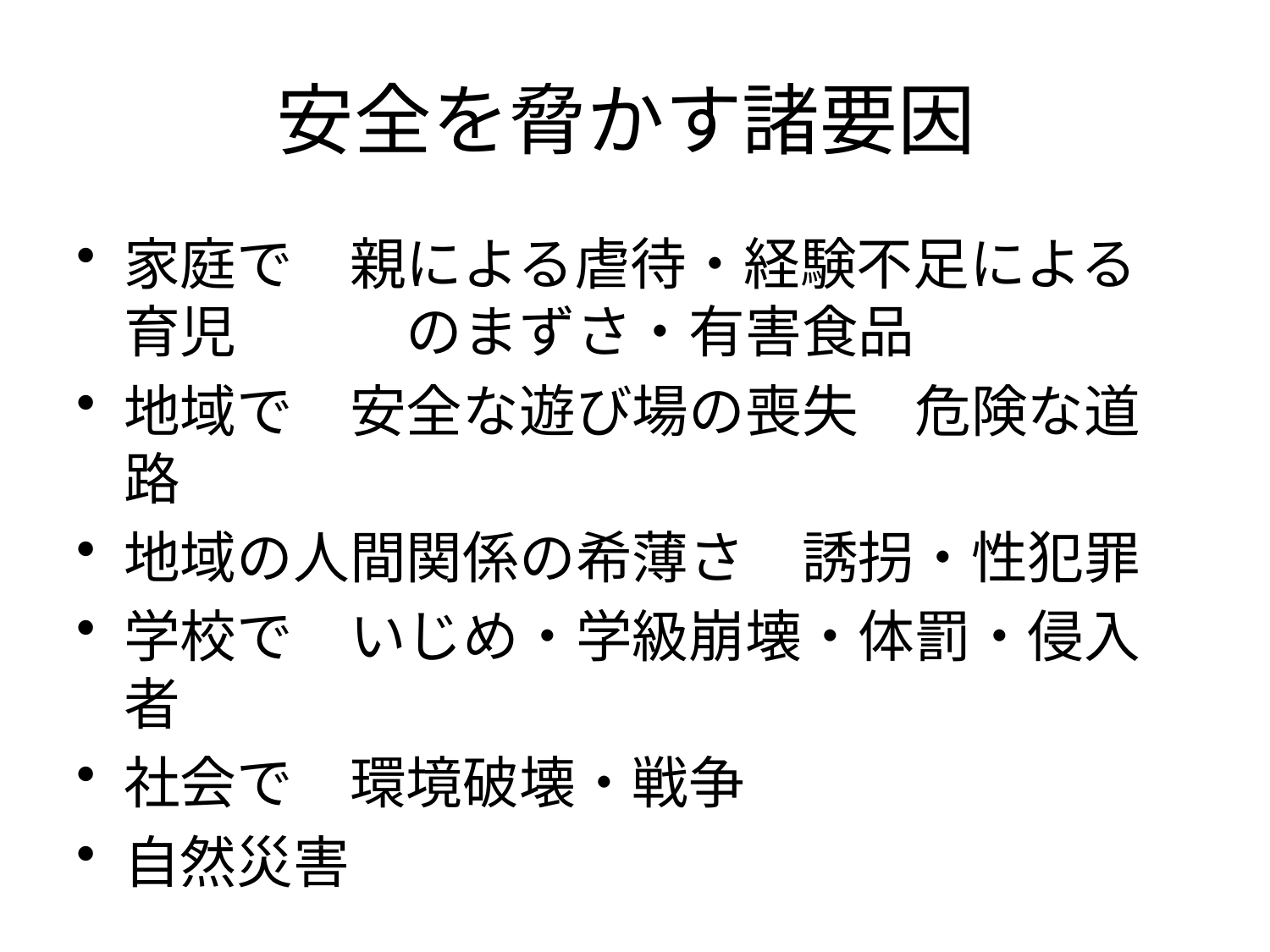

# 安全を脅かす諸要因
家庭で　親による虐待・経験不足による育児　　　のまずさ・有害食品
地域で　安全な遊び場の喪失　危険な道路
地域の人間関係の希薄さ　誘拐・性犯罪
学校で　いじめ・学級崩壊・体罰・侵入者
社会で　環境破壊・戦争
自然災害